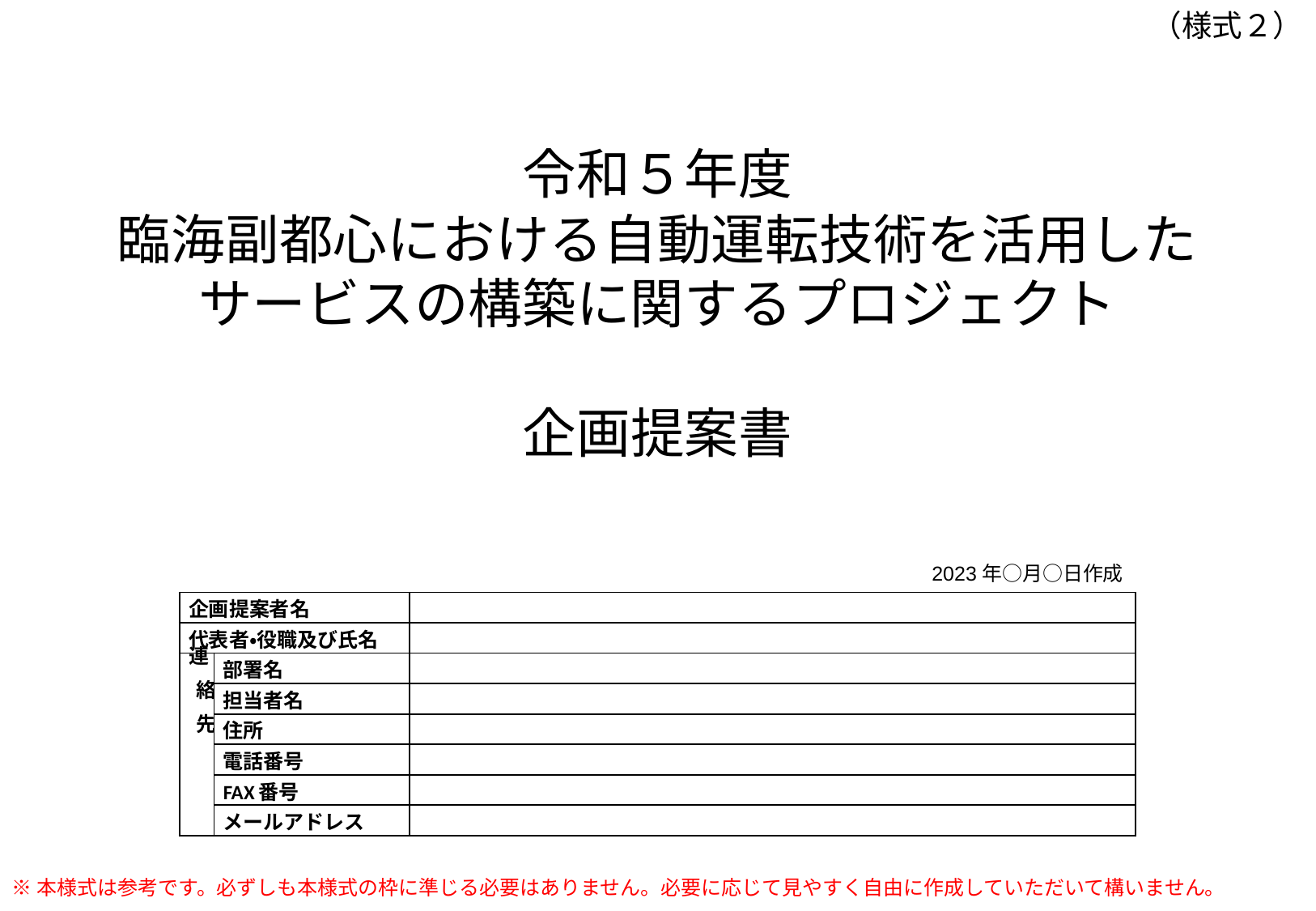

（様式２）
令和５年度
臨海副都心における自動運転技術を活用した
サービスの構築に関するプロジェクト
企画提案書
2023年○月○日作成
| 企画提案者名 |  |  |
| --- | --- | --- |
| 代表者・役職及び氏名 |  |  |
| 連　絡　先 | 部署名 |  |
|  | 担当者名 |  |
|  | 住所 |  |
|  | 電話番号 |  |
|  | FAX番号 |  |
|  | メールアドレス |  |
※本様式は参考です。必ずしも本様式の枠に準じる必要はありません。必要に応じて見やすく自由に作成していただいて構いません。